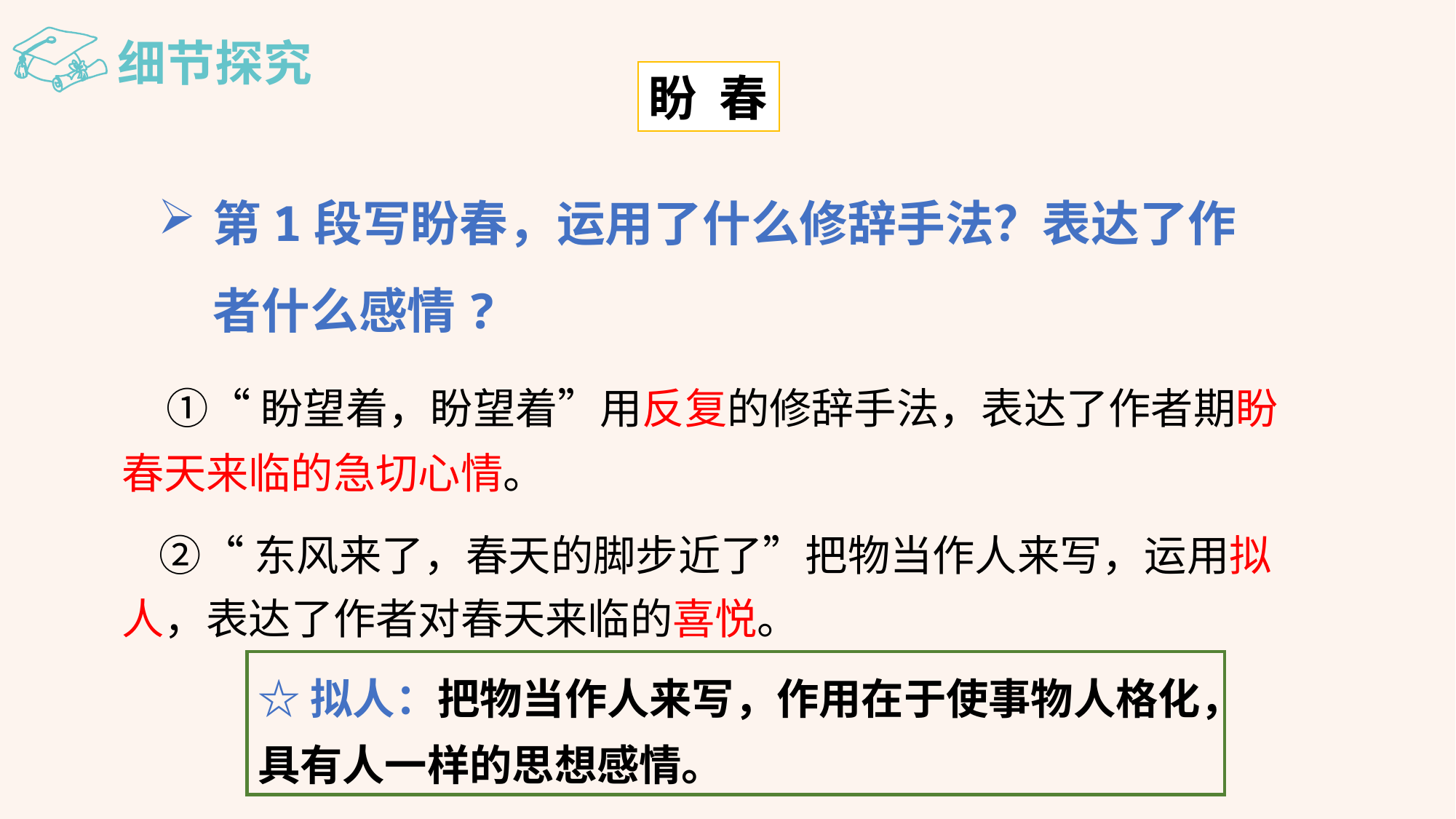

细节探究
盼  春
第1段写盼春，运用了什么修辞手法？表达了作者什么感情?
    ①“盼望着，盼望着”用反复的修辞手法，表达了作者期盼春天来临的急切心情。
    ②“东风来了，春天的脚步近了”把物当作人来写，运用拟人，表达了作者对春天来临的喜悦。
☆拟人：把物当作人来写，作用在于使事物人格化，具有人一样的思想感情。